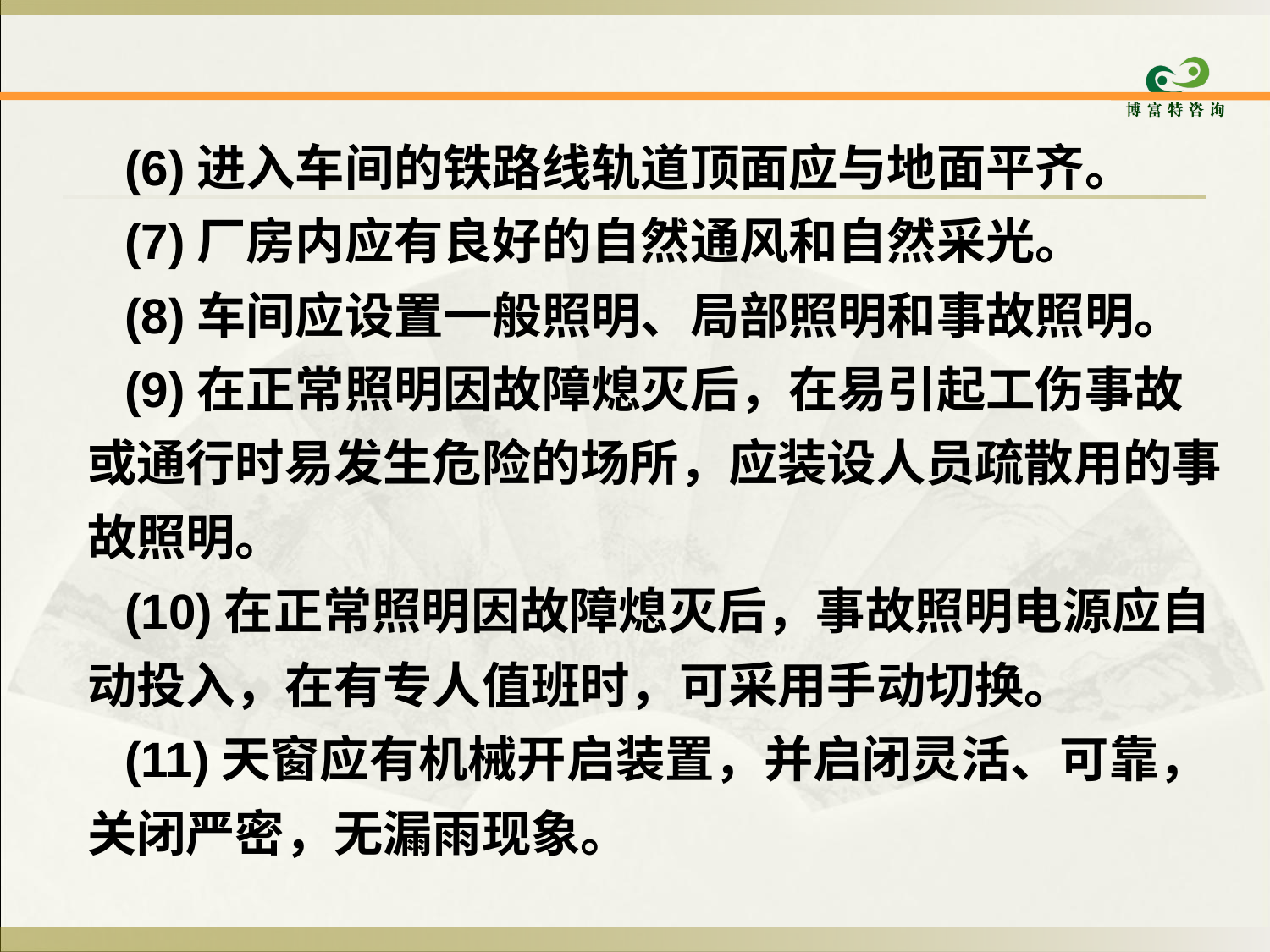

(6)进入车间的铁路线轨道顶面应与地面平齐。
(7)厂房内应有良好的自然通风和自然采光。
(8)车间应设置一般照明、局部照明和事故照明。
(9)在正常照明因故障熄灭后，在易引起工伤事故或通行时易发生危险的场所，应装设人员疏散用的事故照明。
(10)在正常照明因故障熄灭后，事故照明电源应自动投入，在有专人值班时，可采用手动切换。
(11)天窗应有机械开启装置，并启闭灵活、可靠，关闭严密，无漏雨现象。
80